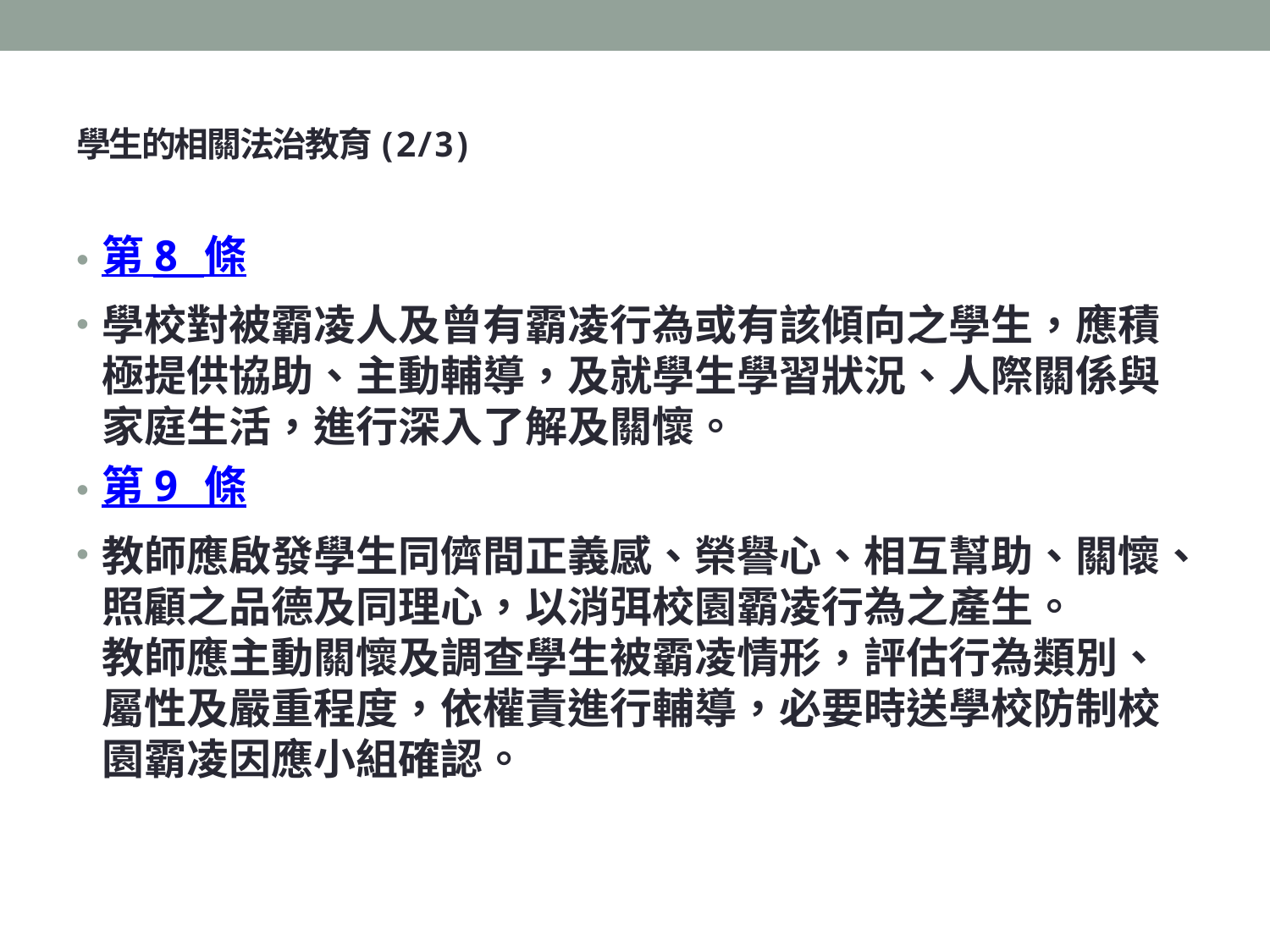

# 學生的相關法治教育(2/3)
第 8 條
學校對被霸凌人及曾有霸凌行為或有該傾向之學生，應積極提供協助、主動輔導，及就學生學習狀況、人際關係與家庭生活，進行深入了解及關懷。
第 9 條
教師應啟發學生同儕間正義感、榮譽心、相互幫助、關懷、照顧之品德及同理心，以消弭校園霸凌行為之產生。
教師應主動關懷及調查學生被霸凌情形，評估行為類別、屬性及嚴重程度，依權責進行輔導，必要時送學校防制校園霸凌因應小組確認。